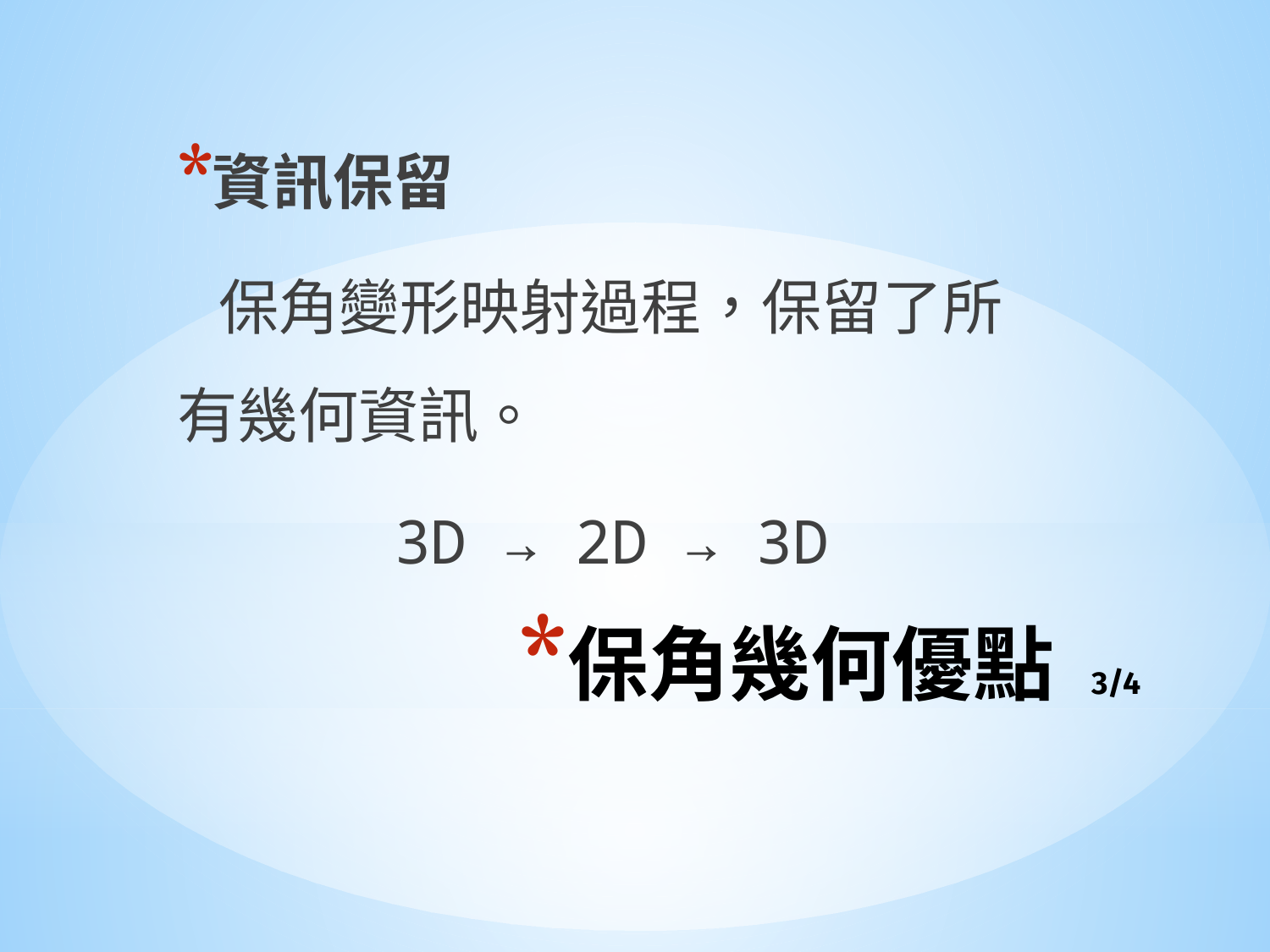

資訊保留
  保角變形映射過程，保留了所有幾何資訊。
      3D → 2D → 3D
# 保角幾何優點 3/4